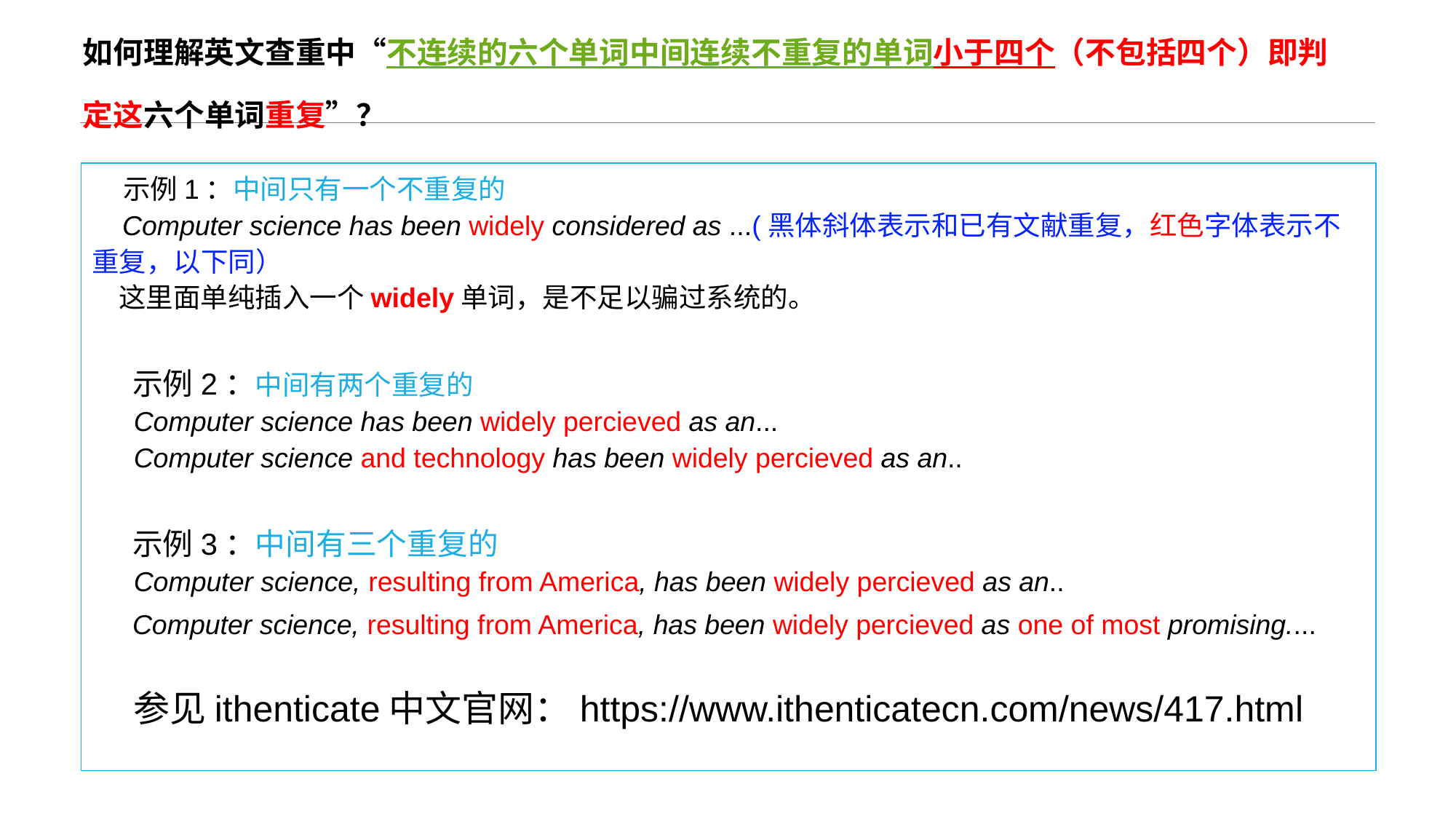

如何理解英文查重中“不连续的六个单词中间连续不重复的单词小于四个（不包括四个）即判定这六个单词重复”？
#
    示例1：中间只有一个不重复的
    Computer science has been widely considered as ...(黑体斜体表示和已有文献重复，红色字体表示不重复，以下同）
    这里面单纯插入一个widely单词，是不足以骗过系统的。

     示例2：中间有两个重复的
     Computer science has been widely percieved as an...
     Computer science and technology has been widely percieved as an..

     示例3：中间有三个重复的
     Computer science, resulting from America, has been widely percieved as an..
    Computer science, resulting from America, has been widely percieved as one of most promising....

    参见ithenticate中文官网：https://www.ithenticatecn.com/news/417.html